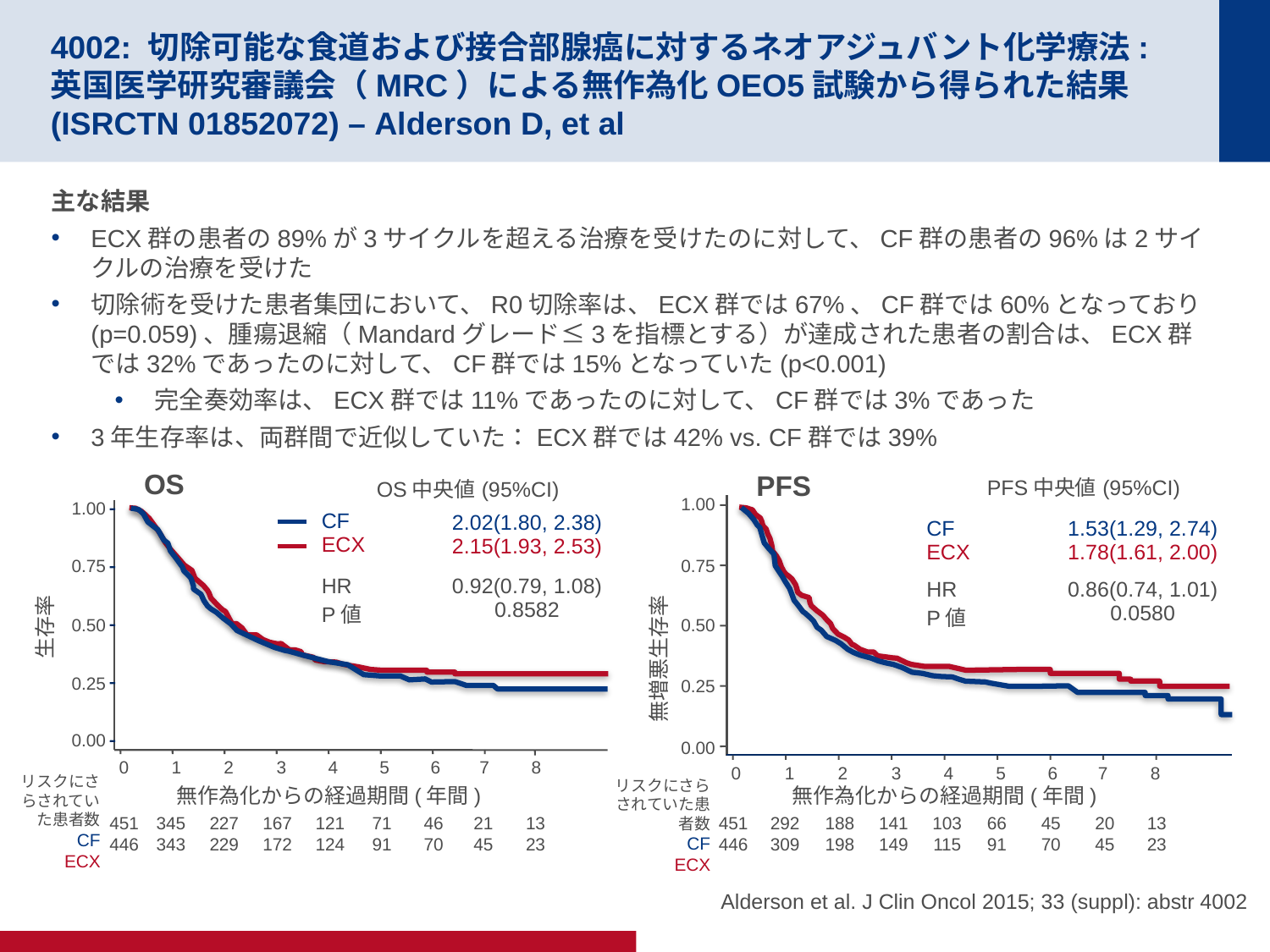

# 4002: 切除可能な食道および接合部腺癌に対するネオアジュバント化学療法: 英国医学研究審議会（MRC）による無作為化OEO5試験から得られた結果 (ISRCTN 01852072) – Alderson D, et al
主な結果
ECX群の患者の89%が3サイクルを超える治療を受けたのに対して、CF群の患者の96%は2サイクルの治療を受けた
切除術を受けた患者集団において、R0切除率は、ECX群では67%、CF群では60%となっており(p=0.059)、腫瘍退縮（Mandardグレード≤3を指標とする）が達成された患者の割合は、ECX群では32%であったのに対して、CF群では15%となっていた(p<0.001)
完全奏効率は、ECX群では11%であったのに対して、CF群では3%であった
3年生存率は、両群間で近似していた：ECX群では42% vs. CF群では39%
OS
PFS
| OS中央値(95%CI) |  |
| --- | --- |
| CF ECX | 2.02(1.80, 2.38) 2.15(1.93, 2.53) |
| HR P値 | 0.92(0.79, 1.08) 0.8582 |
| PFS中央値(95%CI) |  |
| --- | --- |
| CF ECX | 1.53(1.29, 2.74) 1.78(1.61, 2.00) |
| HR P値 | 0.86(0.74, 1.01) 0.0580 |
1.00

0.75

0.50

無増悪生存率
0.25

0.00

0
8
1
2
3
4
5
6
7
無作為化からの経過期間(年間)
1.00

0.75

0.50
生存率

0.25

0.00

0
8
1
2
3
4
5
6
7

無作為化からの経過期間(年間)

451
446

345
343

227
229

167
172

121
124

71
91

46
70

21
45

13
23

451
446

292
309

188
198

141
149

103
115

66
91

45
70

20
45

13
23
リスクにさらされていた患者数
CF
ECX
リスクにさらされていた患者数
CF
ECX
Alderson et al. J Clin Oncol 2015; 33 (suppl): abstr 4002